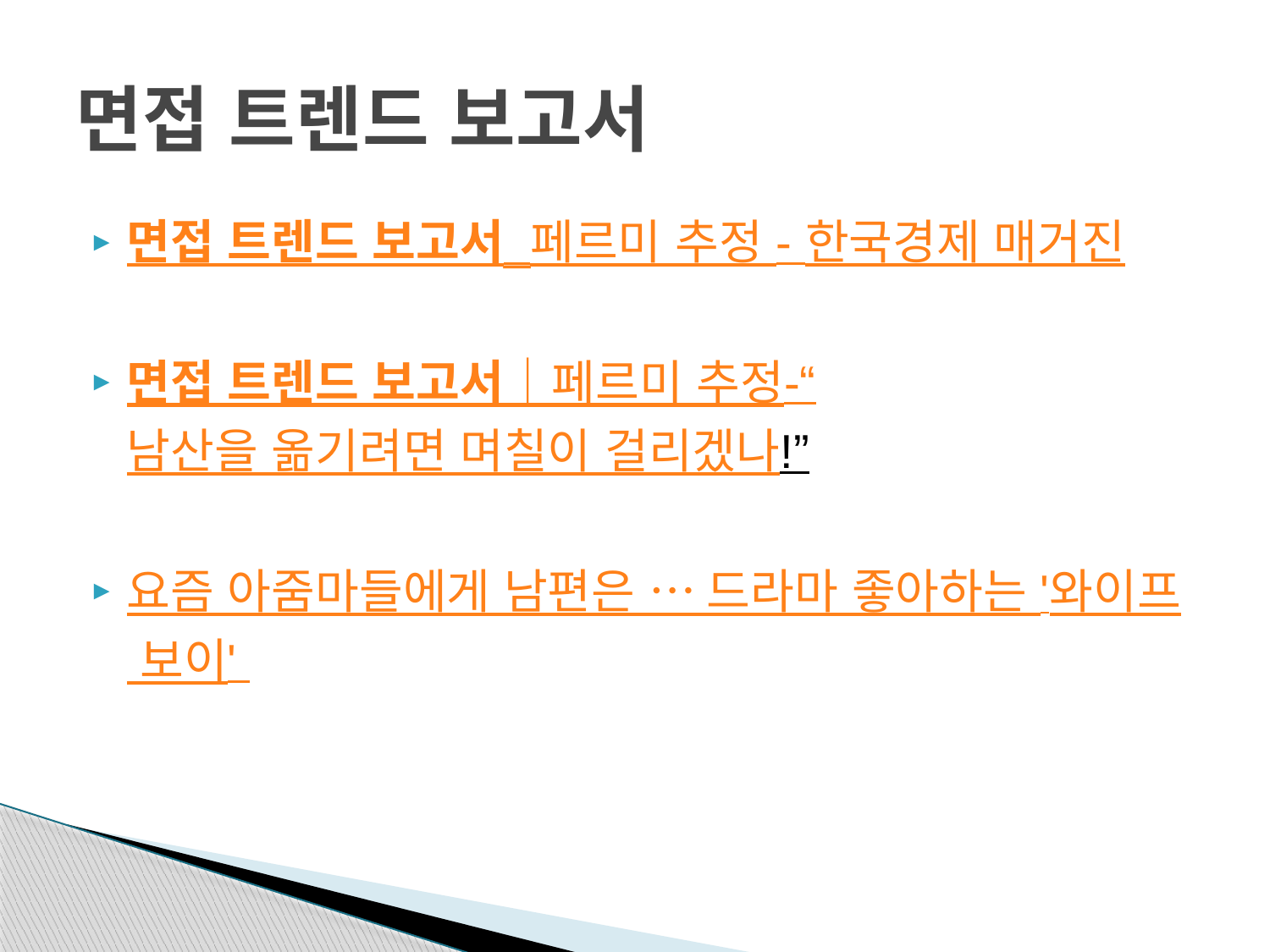

# 면접 트렌드 보고서
면접 트렌드 보고서_페르미 추정 - 한국경제 매거진

면접 트렌드 보고서｜페르미 추정-“남산을 옮기려면 며칠이 걸리겠나!”

요즘 아줌마들에게 남편은 … 드라마 좋아하는 '와이프 보이'